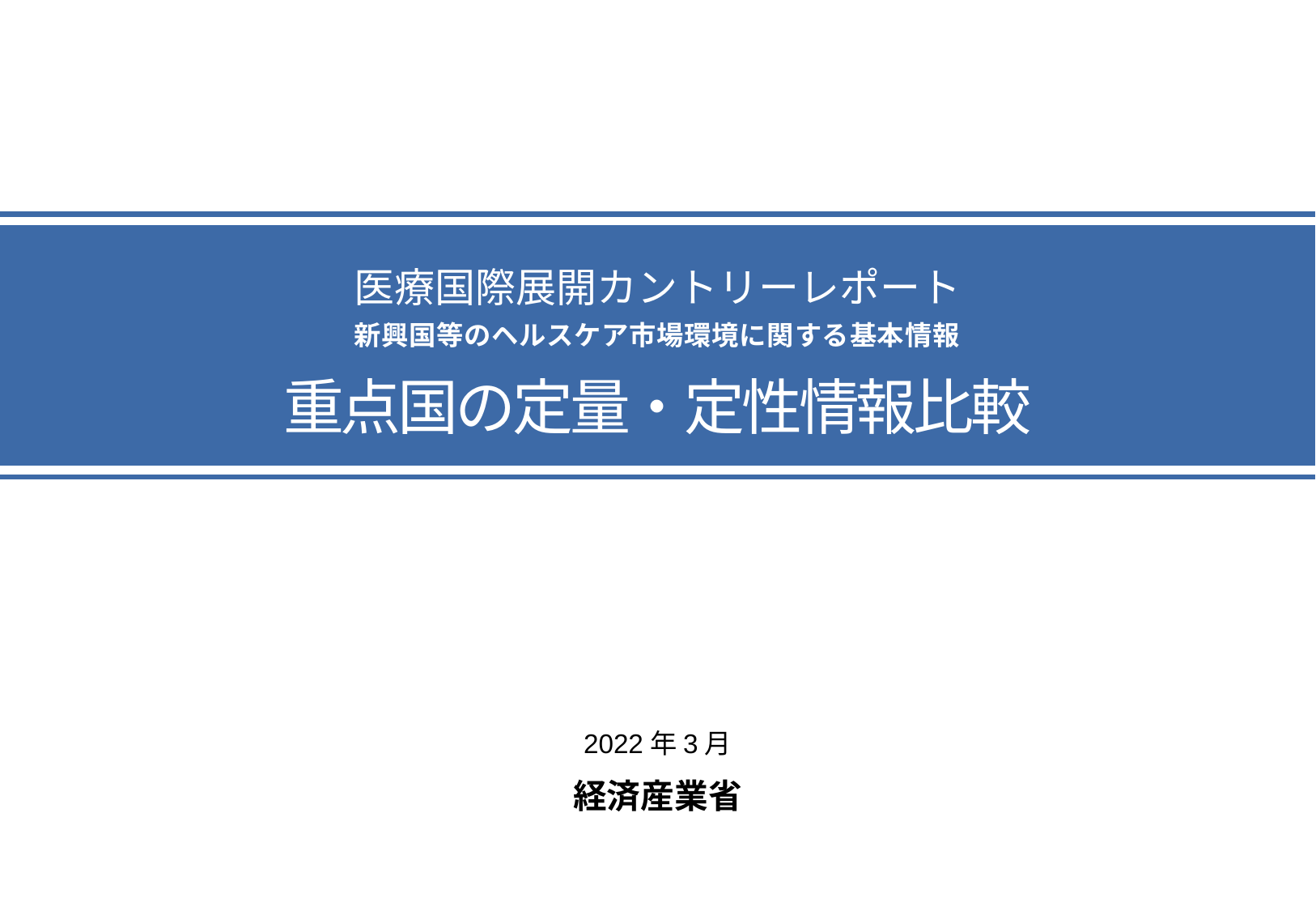

医療国際展開カントリーレポート
新興国等のヘルスケア市場環境に関する基本情報
重点国の定量・定性情報比較
2022年3月
経済産業省